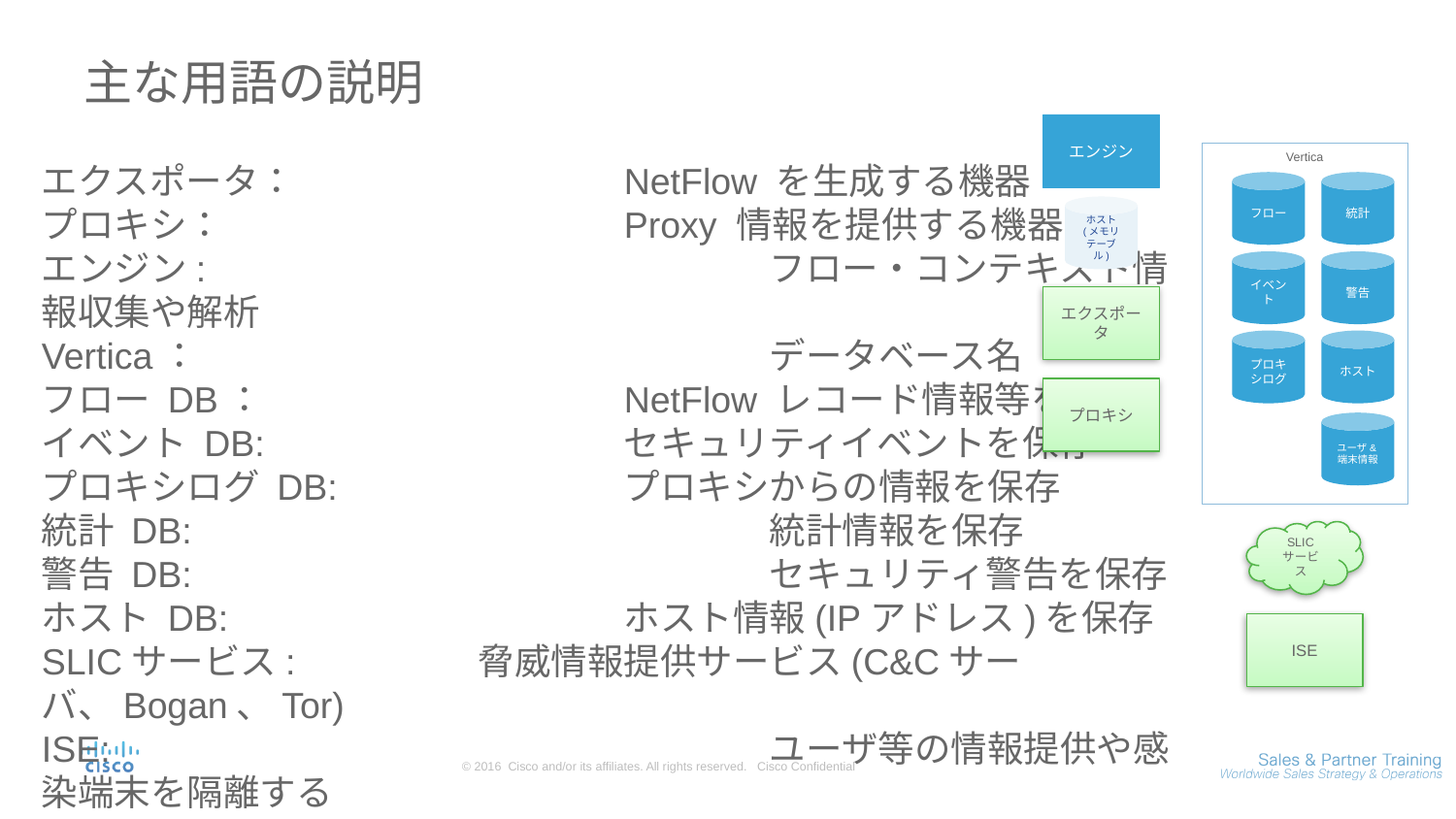

# 主な用語の説明
エンジン
Vertica
エクスポータ：			NetFlow を生成する機器
プロキシ：			Proxy 情報を提供する機器
エンジン:				フロー・コンテキスト情報収集や解析
Vertica：				データベース名
フロー DB：			NetFlow レコード情報等を保存
イベント DB:			セキュリティイベントを保存
プロキシログ DB:		プロキシからの情報を保存
統計 DB:				統計情報を保存
警告 DB:				セキュリティ警告を保存
ホスト DB:			ホスト情報(IPアドレス)を保存
SLICサービス:		脅威情報提供サービス(C&Cサーバ、Bogan、Tor)
ISE:					ユーザ等の情報提供や感染端末を隔離する
フロー
統計
ホスト
(メモリテーブル)
イベント
警告
エクスポータ
プロキシログ
ホスト
プロキシ
ユーザ&端末情報
SLIC サービス
ISE